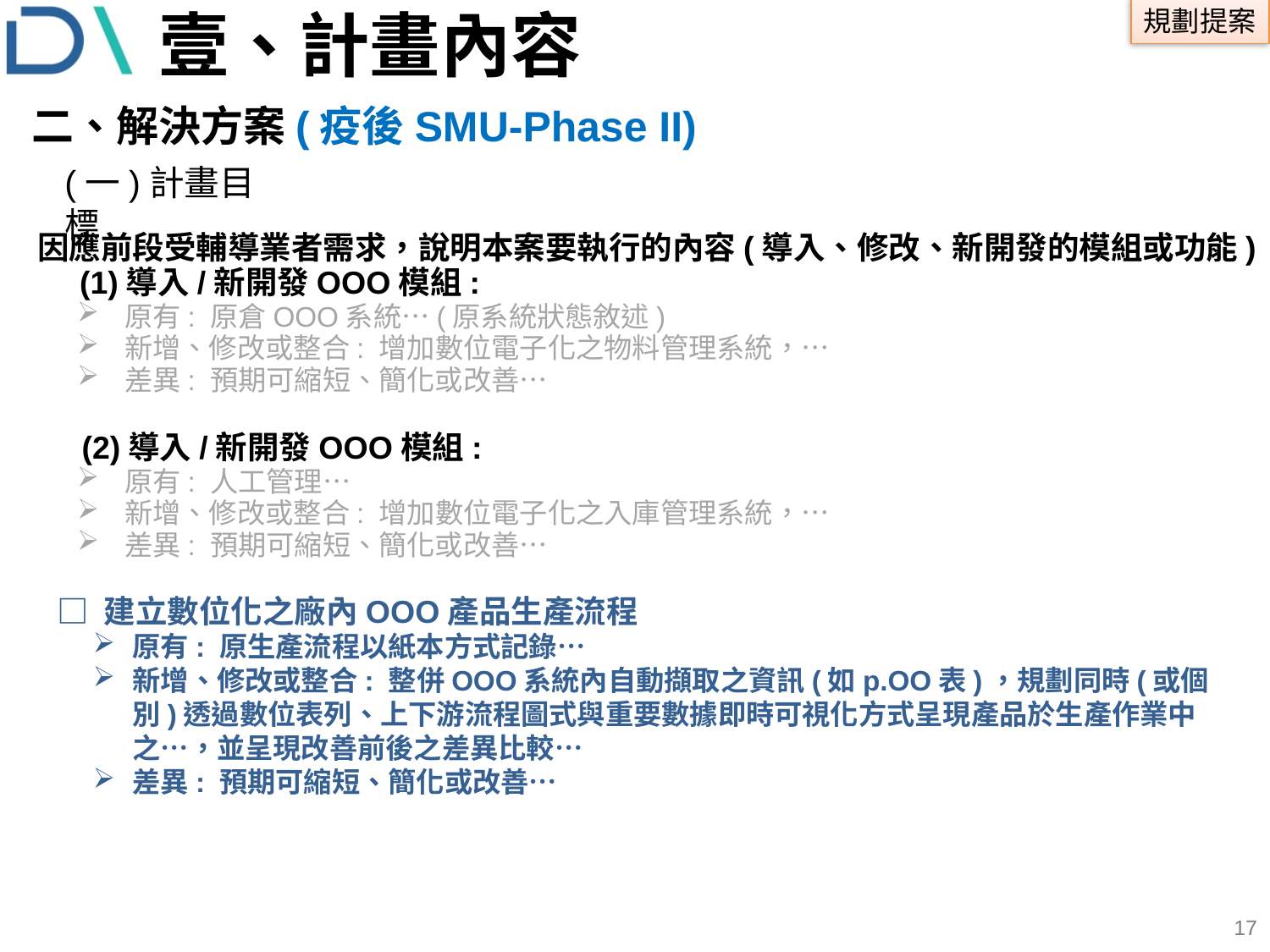

# 壹、計畫內容
 二、解決方案(疫後SMU-Phase II)
(一)計畫目標
因應前段受輔導業者需求，說明本案要執行的內容(導入、修改、新開發的模組或功能)。
(1)導入/新開發OOO模組:
原有: 原倉OOO系統…(原系統狀態敘述)
新增、修改或整合: 增加數位電子化之物料管理系統，…
差異: 預期可縮短、簡化或改善…

     (2)導入/新開發OOO模組:
原有: 人工管理…
新增、修改或整合: 增加數位電子化之入庫管理系統，…
差異: 預期可縮短、簡化或改善…
□ 建立數位化之廠內OOO產品生產流程
原有: 原生產流程以紙本方式記錄…
新增、修改或整合: 整併OOO系統內自動擷取之資訊(如p.OO表)，規劃同時(或個別)透過數位表列、上下游流程圖式與重要數據即時可視化方式呈現產品於生產作業中之…，並呈現改善前後之差異比較…
差異: 預期可縮短、簡化或改善…
17